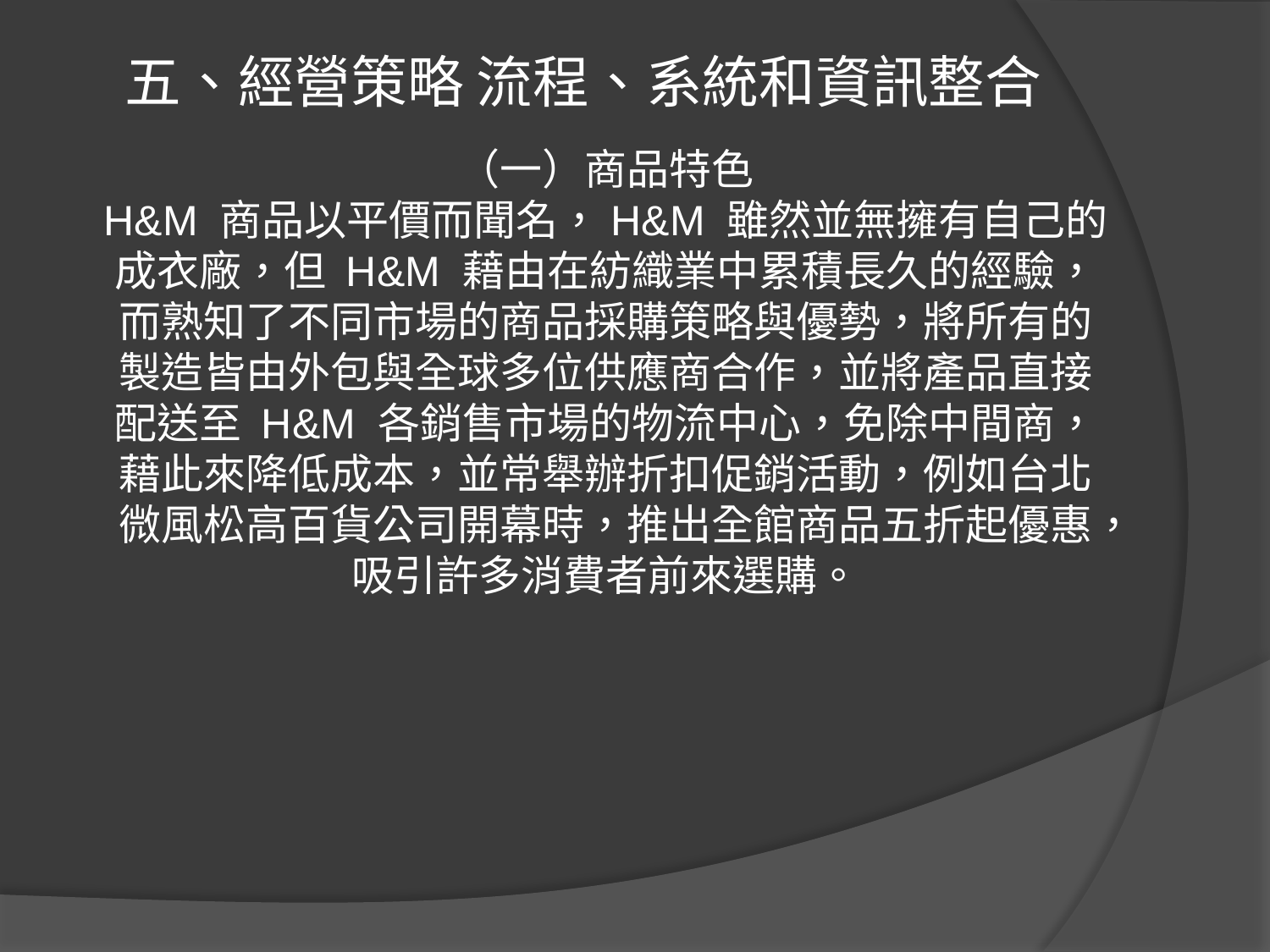

# 五、經營策略 流程、系統和資訊整合
（一）商品特色
H&M 商品以平價而聞名，H&M 雖然並無擁有自己的成衣廠，但 H&M 藉由在紡織業中累積長久的經驗，而熟知了不同市場的商品採購策略與優勢，將所有的製造皆由外包與全球多位供應商合作，並將產品直接配送至 H&M 各銷售市場的物流中心，免除中間商，藉此來降低成本，並常舉辦折扣促銷活動，例如台北微風松高百貨公司開幕時，推出全館商品五折起優惠，吸引許多消費者前來選購。